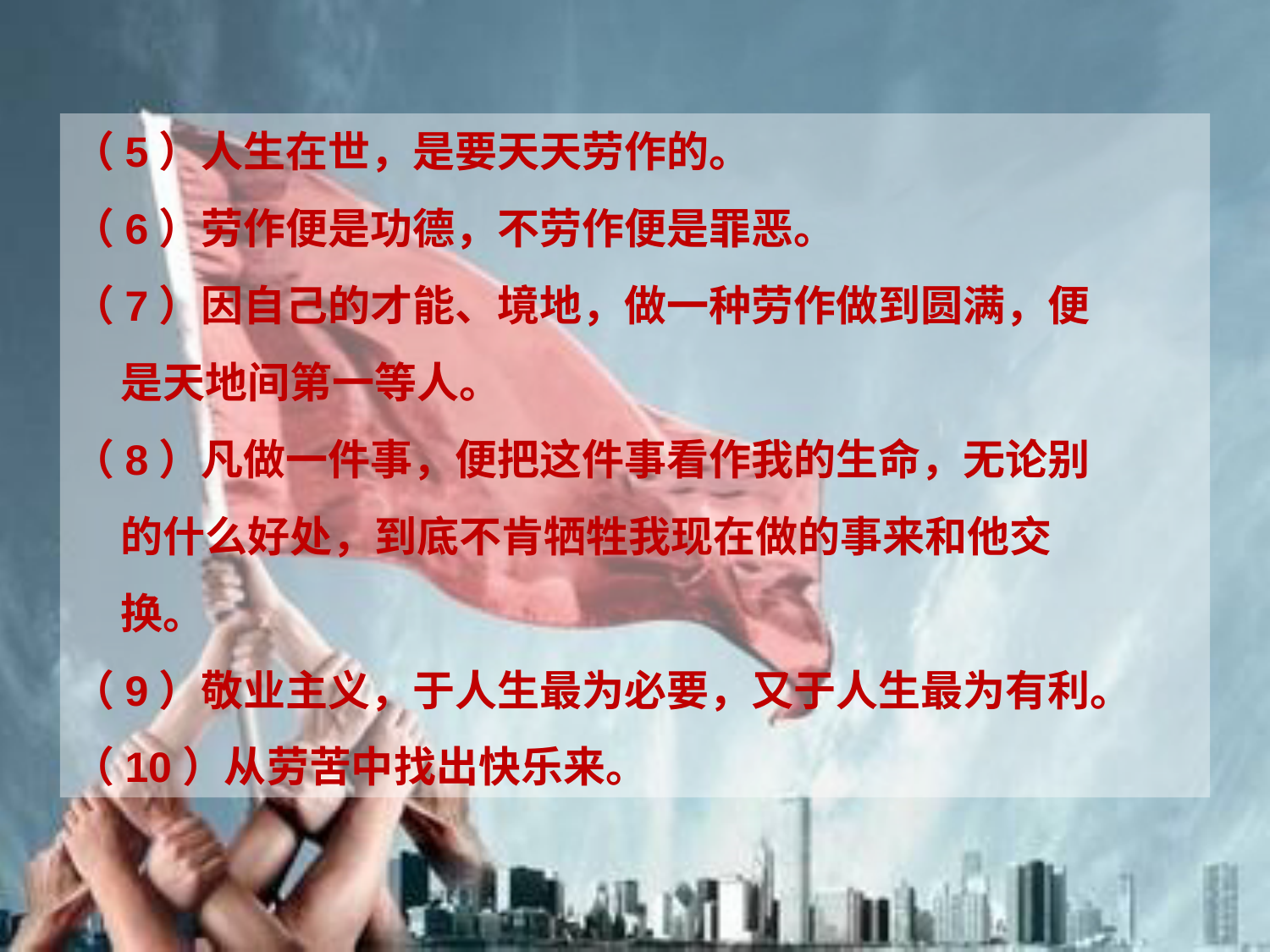

（5）人生在世，是要天天劳作的。
（6）劳作便是功德，不劳作便是罪恶。
（7）因自己的才能、境地，做一种劳作做到圆满，便
    是天地间第一等人。
（8）凡做一件事，便把这件事看作我的生命，无论别
    的什么好处，到底不肯牺牲我现在做的事来和他交
    换。
（9）敬业主义，于人生最为必要，又于人生最为有利。
（10）从劳苦中找出快乐来。